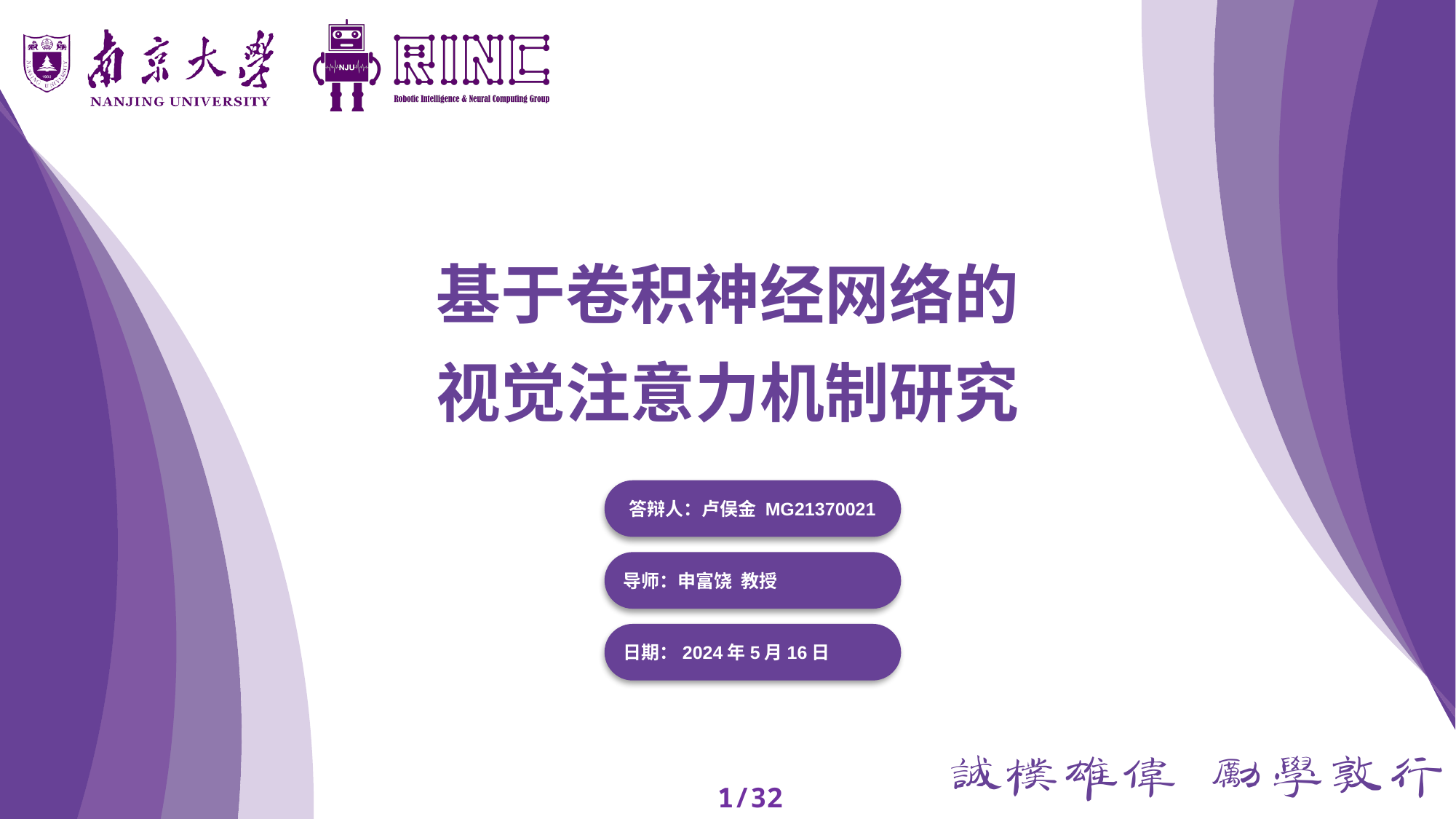

基于卷积神经网络的
视觉注意力机制研究
答辩人：卢俣金 MG21370021
导师：申富饶  教授
日期：2024年5月16日
1/32